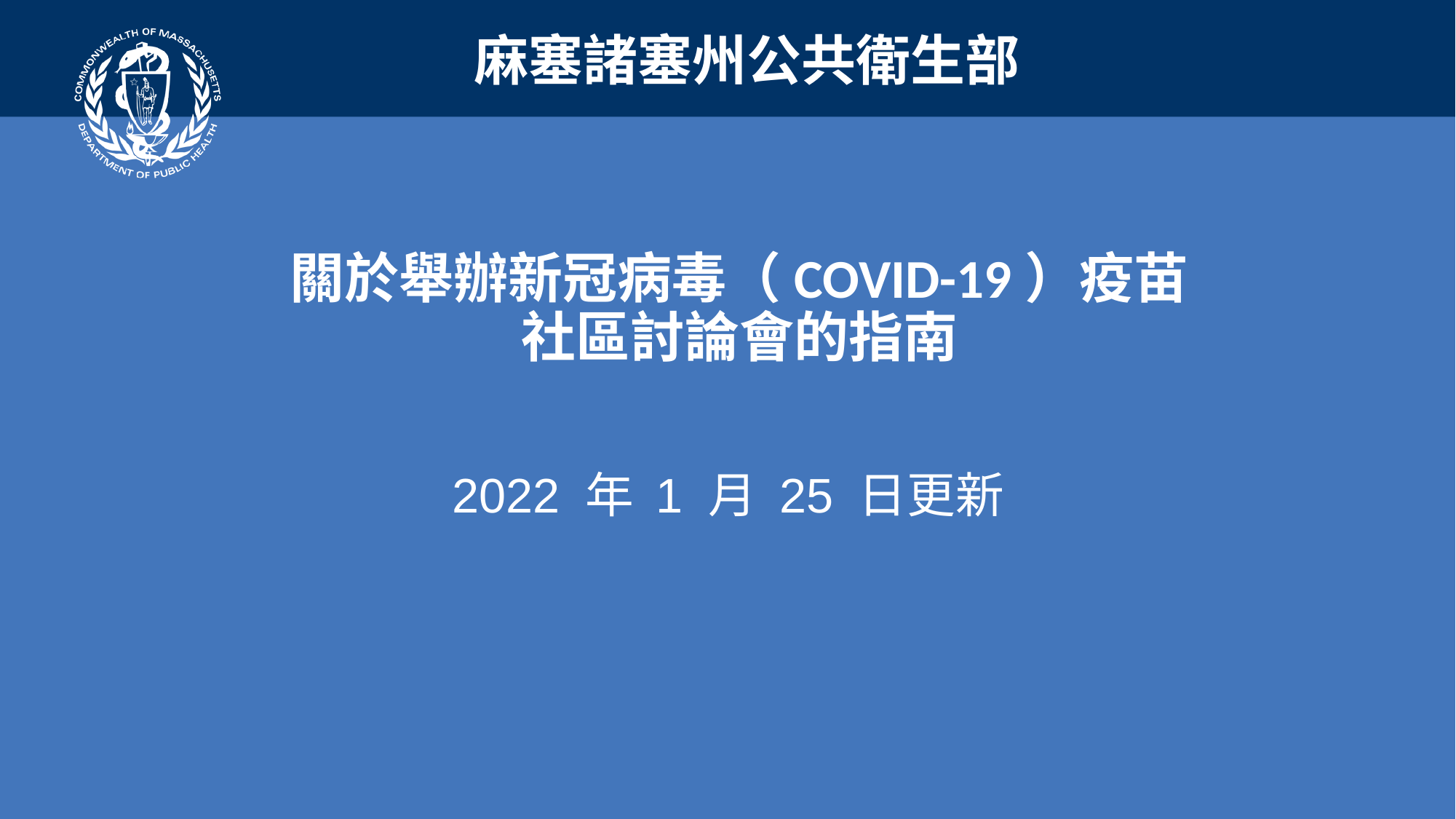

關於舉辦新冠病毒（COVID-19）疫苗
社區討論會的指南
2022 年 1 月 25 日更新